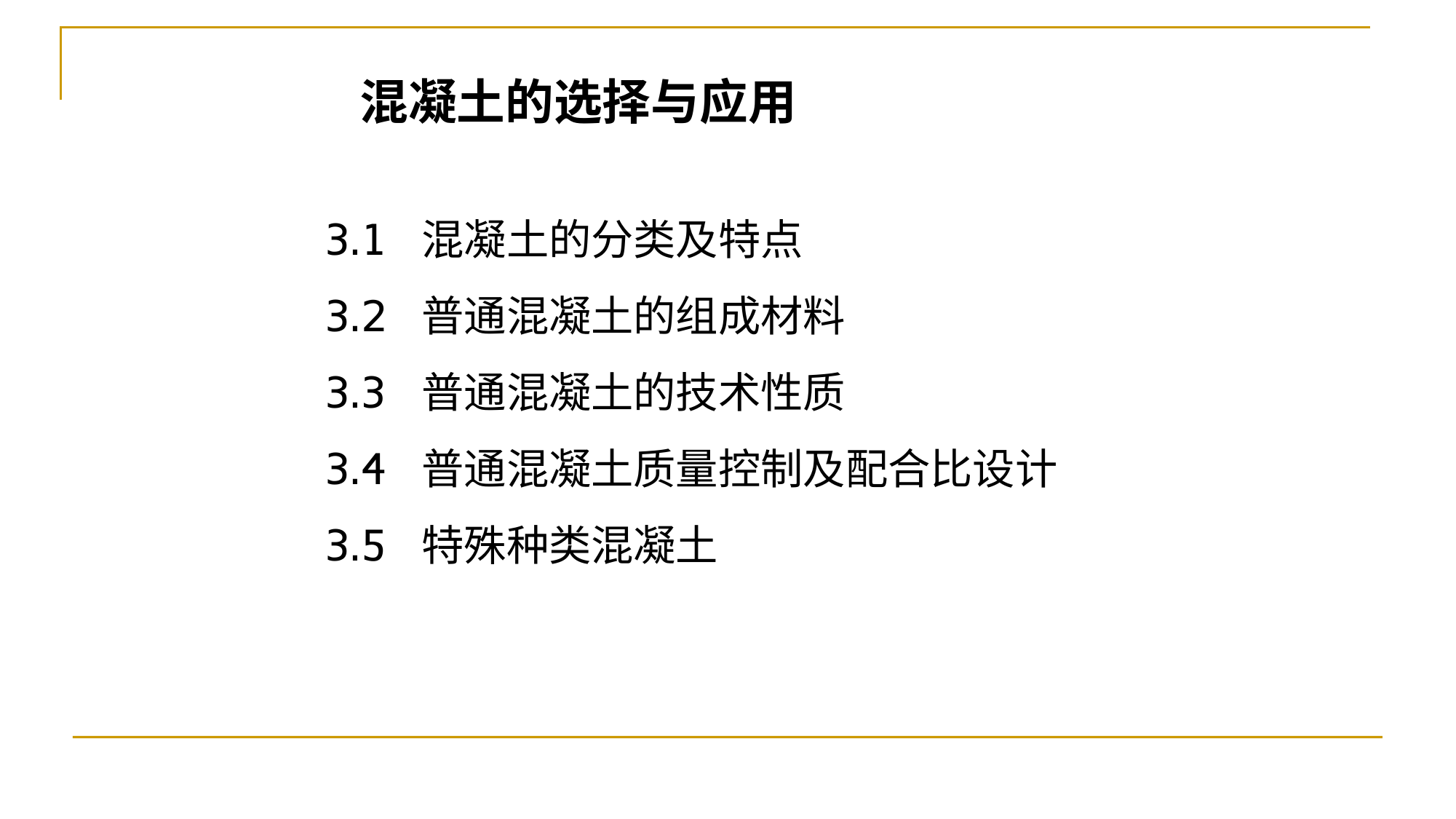

混凝土的选择与应用

3.1  混凝土的分类及特点
3.2  普通混凝土的组成材料
3.3  普通混凝土的技术性质
3.4  普通混凝土质量控制及配合比设计
3.5  特殊种类混凝土